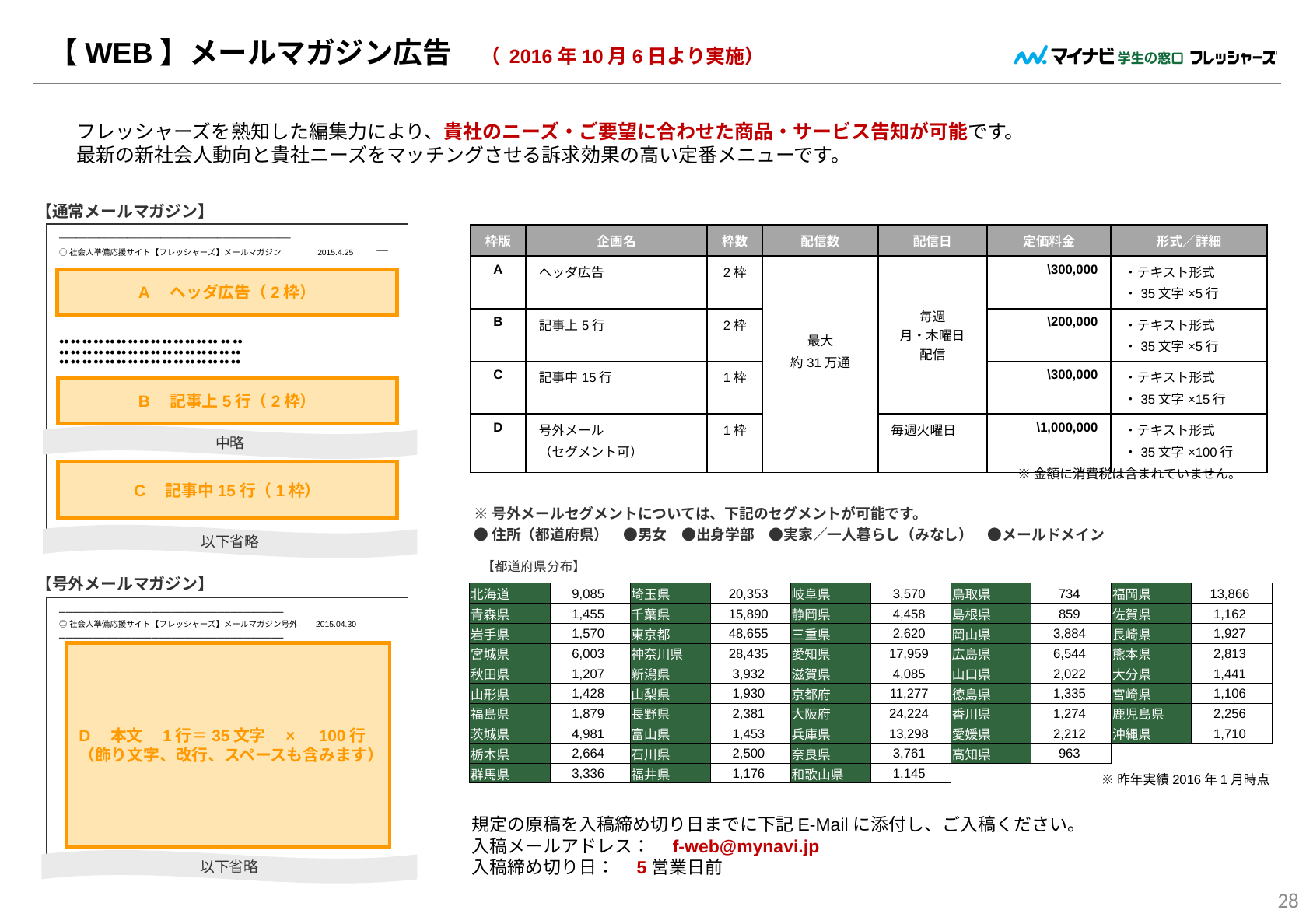

# 【WEB】メールマガジン広告　（ 2016年10月6日より実施）
フレッシャーズを熟知した編集力により、貴社のニーズ・ご要望に合わせた商品・サービス告知が可能です。
最新の新社会人動向と貴社ニーズをマッチングさせる訴求効果の高い定番メニューです。
【通常メールマガジン】
─────────────────────────────────────────
◎社会人準備応援サイト【フレッシャーズ】メールマガジン　　 　　2015.4.25 　　 ────────────────────────────────────── ───

●● ●● ●● ●● ●● ●● ●● ●● ●● ●● ●● ●● ●● ●● ●● ●●
●● ●● ●● ●● ●● ●● ●● ●● ●● ●● ●● ●● ●● ●● ●● ●●
●● ●● ●● ●● ●● ●● ●● ●● ●● ●● ●● ●● ●● ●● ●● ●●

| 枠版 | 企画名 | 枠数 | 配信数 | 配信日 | 定価料金 | 形式／詳細 |
| --- | --- | --- | --- | --- | --- | --- |
| A | ヘッダ広告 | 2枠 | 最大 約31万通 | 毎週 月・木曜日 配信 | \300,000 | ・テキスト形式 ・35文字×5行 |
| B | 記事上5行 | 2枠 |  |  | \200,000 | ・テキスト形式 ・35文字×5行 |
| C | 記事中15行 | 1枠 |  |  | \300,000 | ・テキスト形式 ・35文字×15行 |
| D | 号外メール （セグメント可） | 1枠 |  | 毎週火曜日 | \1,000,000 | ・テキスト形式 ・35文字×100行 |
A　ヘッダ広告（2枠）
B　記事上5行（2枠）
中略
※金額に消費税は含まれていません。
C　記事中15行（1枠）
※号外メールセグメントについては、下記のセグメントが可能です。
●住所（都道府県）　●男女　●出身学部　●実家／一人暮らし（みなし）　●メールドメイン
以下省略
【都道府県分布】
【号外メールマガジン】
| 北海道 | 9,085 | 埼玉県 | 20,353 | 岐阜県 | 3,570 | 鳥取県 | 734 | 福岡県 | 13,866 |
| --- | --- | --- | --- | --- | --- | --- | --- | --- | --- |
| 青森県 | 1,455 | 千葉県 | 15,890 | 静岡県 | 4,458 | 島根県 | 859 | 佐賀県 | 1,162 |
| 岩手県 | 1,570 | 東京都 | 48,655 | 三重県 | 2,620 | 岡山県 | 3,884 | 長崎県 | 1,927 |
| 宮城県 | 6,003 | 神奈川県 | 28,435 | 愛知県 | 17,959 | 広島県 | 6,544 | 熊本県 | 2,813 |
| 秋田県 | 1,207 | 新潟県 | 3,932 | 滋賀県 | 4,085 | 山口県 | 2,022 | 大分県 | 1,441 |
| 山形県 | 1,428 | 山梨県 | 1,930 | 京都府 | 11,277 | 徳島県 | 1,335 | 宮崎県 | 1,106 |
| 福島県 | 1,879 | 長野県 | 2,381 | 大阪府 | 24,224 | 香川県 | 1,274 | 鹿児島県 | 2,256 |
| 茨城県 | 4,981 | 富山県 | 1,453 | 兵庫県 | 13,298 | 愛媛県 | 2,212 | 沖縄県 | 1,710 |
| 栃木県 | 2,664 | 石川県 | 2,500 | 奈良県 | 3,761 | 高知県 | 963 |  |  |
| 群馬県 | 3,336 | 福井県 | 1,176 | 和歌山県 | 1,145 |  |  |  |  |
──────────────────────────────────
◎社会人準備応援サイト【フレッシャーズ】メールマガジン号外　　2015.04.30
──────────────────────────────────

D　本文　1行＝35文字　×　100行
（飾り文字、改行、スペースも含みます）
※昨年実績2016年1月時点
規定の原稿を入稿締め切り日までに下記E-Mailに添付し、ご入稿ください。
入稿メールアドレス：　f-web@mynavi.jp
入稿締め切り日：　5営業日前
以下省略
28